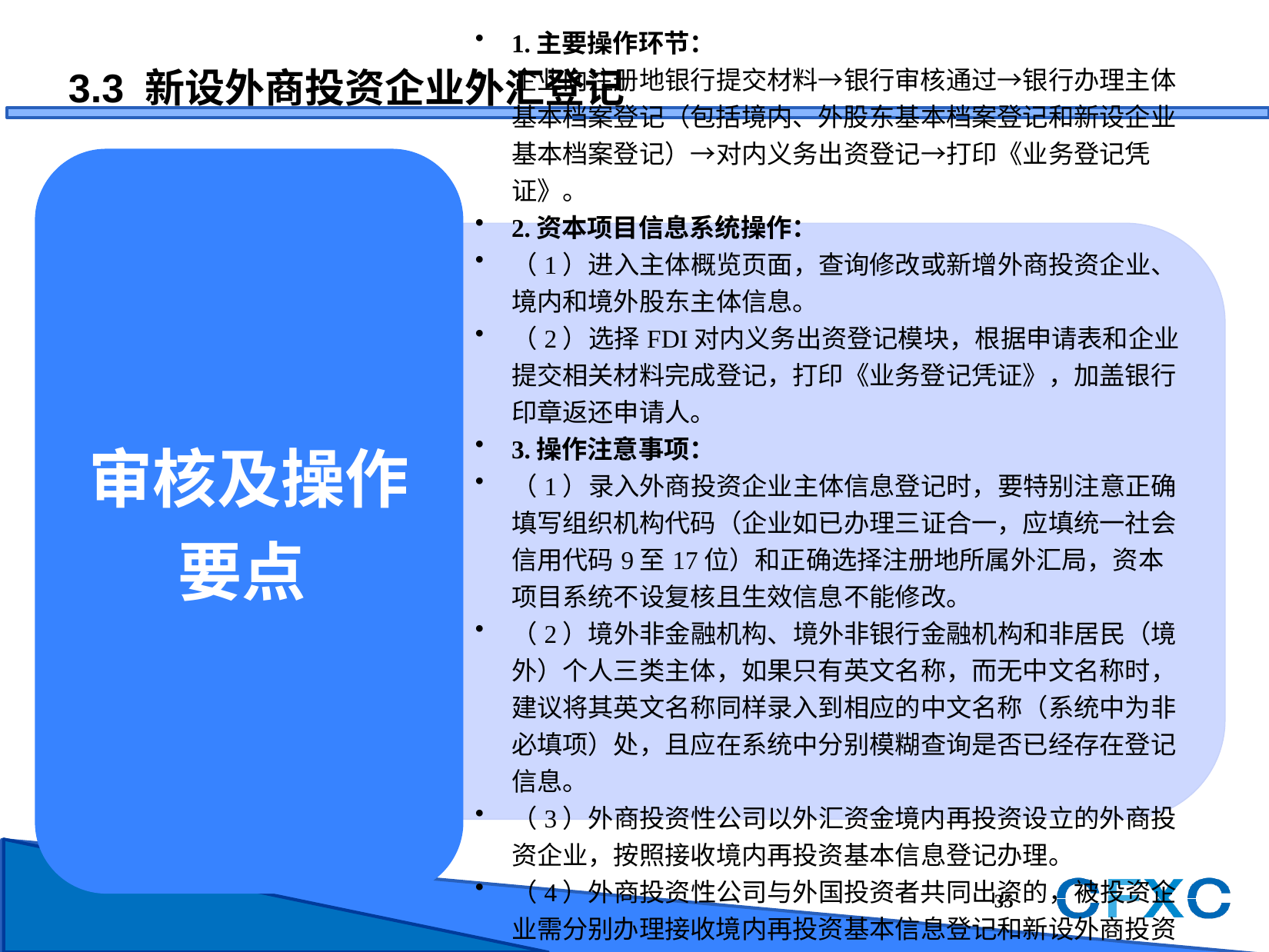

3.3 新设外商投资企业外汇登记
审核及操作要点
1.主要操作环节：
2.资本项目信息系统操作：
（1）进入主体概览页面，查询修改或新增外商投资企业、境内和境外股东主体信息。
（2）选择FDI对内义务出资登记模块，根据申请表和企业提交相关材料完成登记，打印《业务登记凭证》，加盖银行印章返还申请人。
3.操作注意事项：
（1）录入外商投资企业主体信息登记时，要特别注意正确填写组织机构代码（企业如已办理三证合一，应填统一社会信用代码9至17位）和正确选择注册地所属外汇局，资本项目系统不设复核且生效信息不能修改。
（2）境外非金融机构、境外非银行金融机构和非居民（境外）个人三类主体，如果只有英文名称，而无中文名称时，建议将其英文名称同样录入到相应的中文名称（系统中为非必填项）处，且应在系统中分别模糊查询是否已经存在登记信息。
（3）外商投资性公司以外汇资金境内再投资设立的外商投资企业，按照接收境内再投资基本信息登记办理。
35